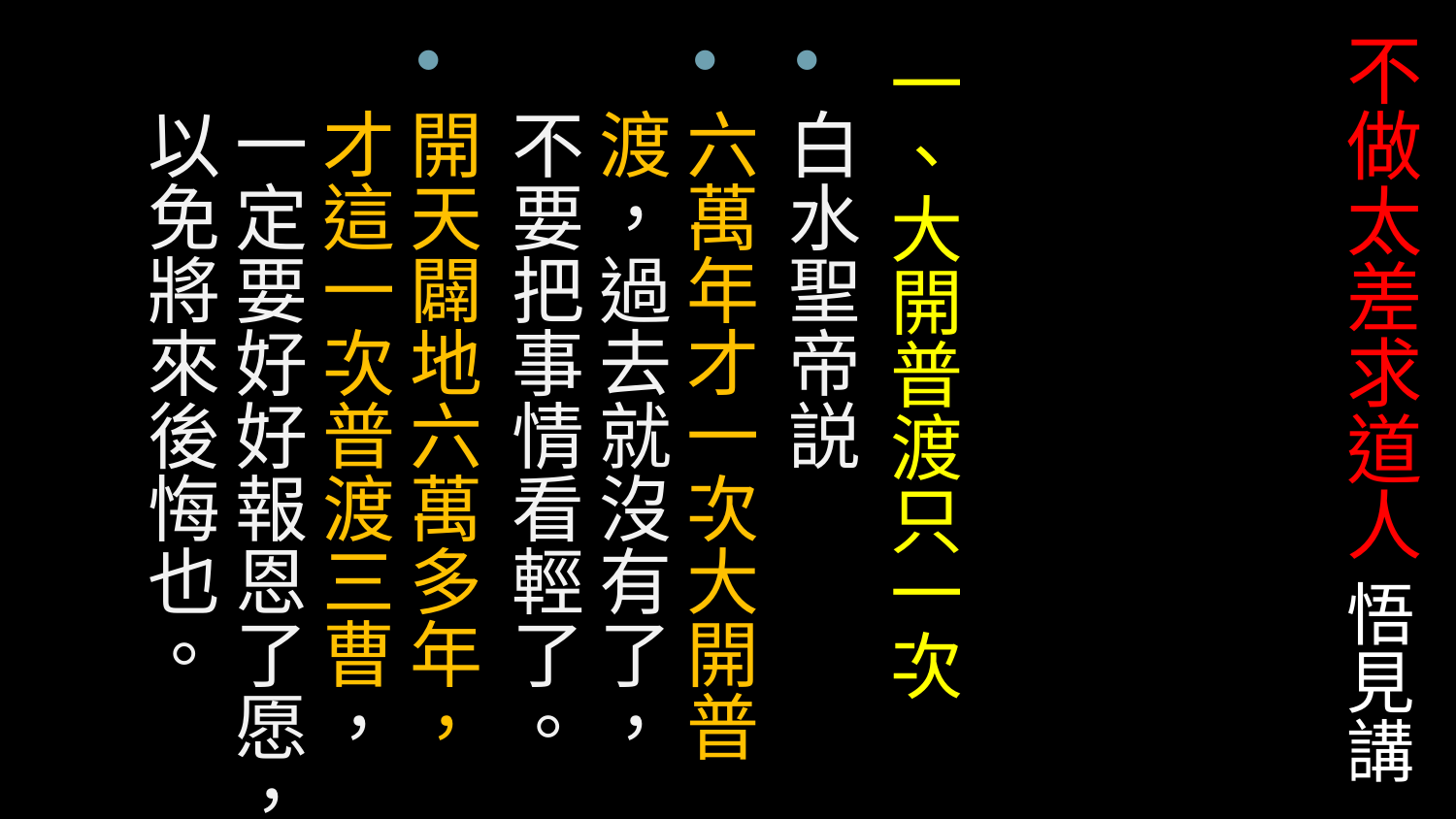

# 不做太差求道人 悟見講
一、大開普渡只一次
白水聖帝説
六萬年才一次大開普渡，過去就沒有了，不要把事情看輕了。
開天闢地六萬多年，才這一次普渡三曹，一定要好好報恩了愿，以免將來後悔也。